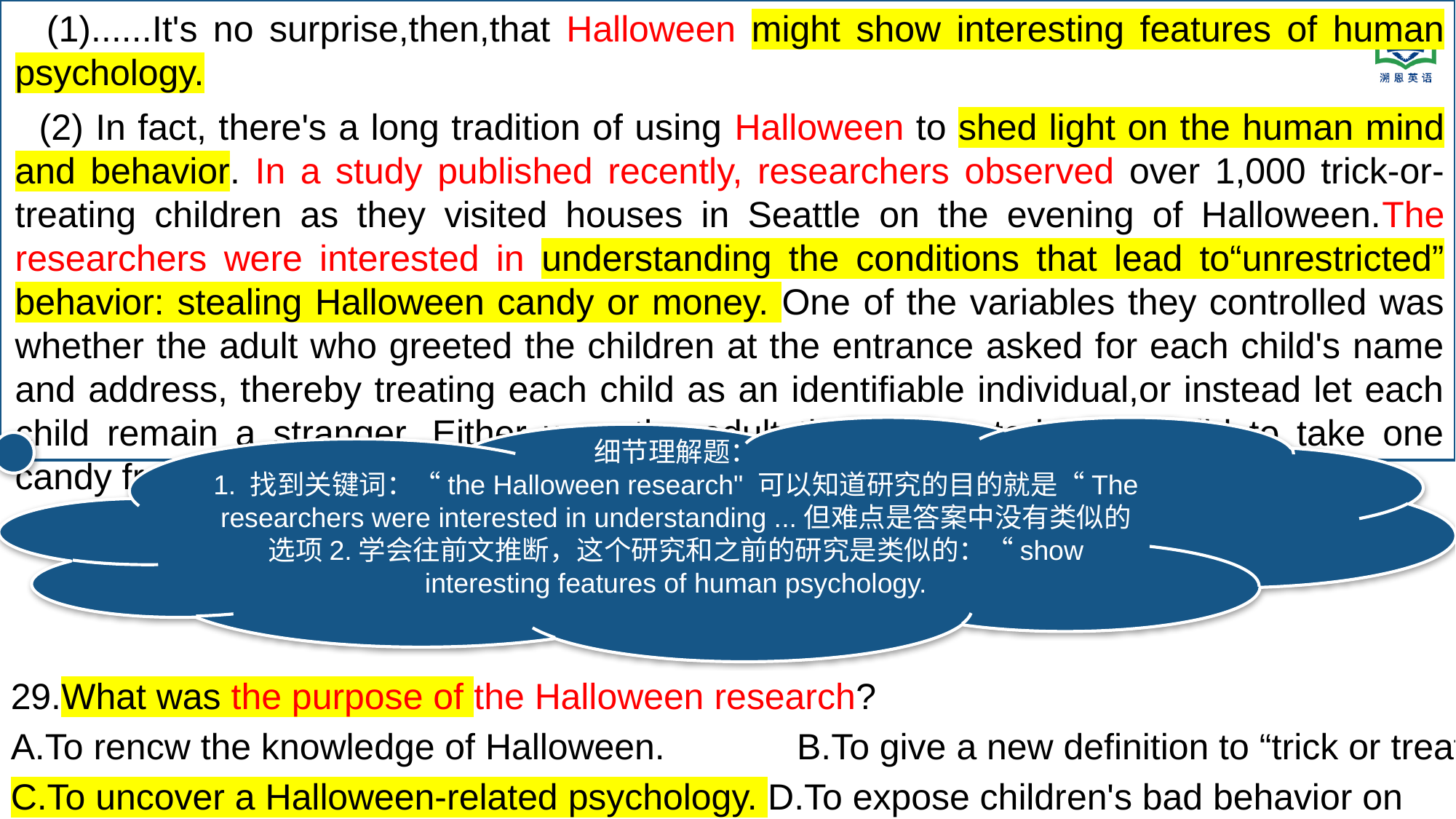

(1)......It's no surprise,then,that Halloween might show interesting features of human psychology.
  (2) In fact, there's a long tradition of using Halloween to shed light on the human mind and behavior. In a study published recently, researchers observed over 1,000 trick-or-treating children as they visited houses in Seattle on the evening of Halloween.The researchers were interested in understanding the conditions that lead to“unrestricted” behavior: stealing Halloween candy or money. One of the variables they controlled was whether the adult who greeted the children at the entrance asked for each child's name and address, thereby treating each child as an identifiable individual,or instead let each child remain a stranger. Either way, the adult then instructed each child to take one candy from the table while the adult went away to“work in another room.”
细节理解题：
1. 找到关键词：“the Halloween research" 可以知道研究的目的就是“The researchers were interested in understanding ...但难点是答案中没有类似的选项2.学会往前文推断，这个研究和之前的研究是类似的：“show interesting features of human psychology.

29.What was the purpose of the Halloween research?
A.To rencw the knowledge of Halloween.             B.To give a new definition to “trick or treat”.
C.To uncover a Halloween-related psychology. D.To expose children's bad behavior on Halloween.